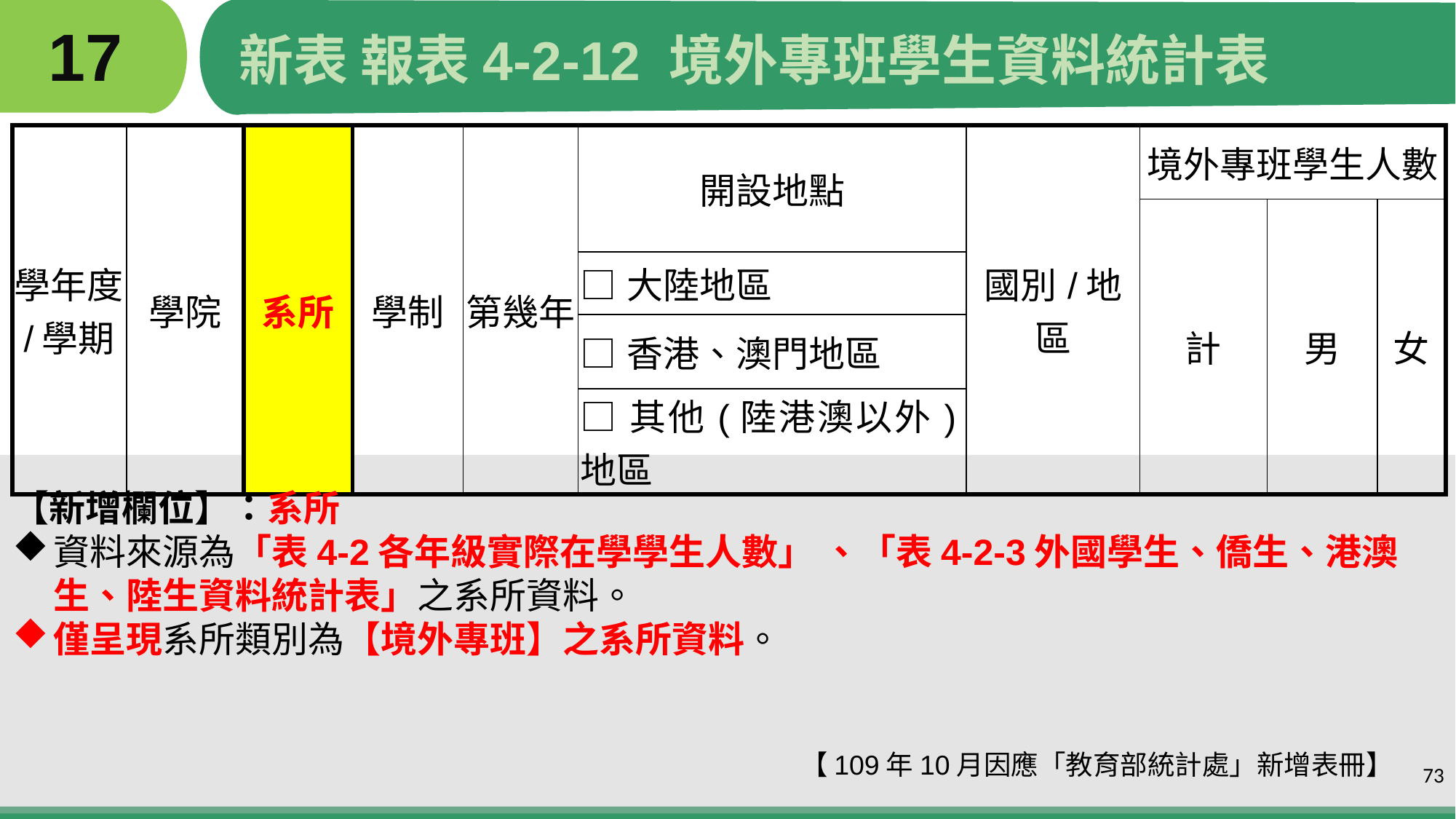

# 17
新表 報表4-2-12 境外專班學生資料統計表
| 學年度/學期 | 學院 | 系所 | 學制 | 第幾年 | 開設地點 | 國別/地區 | 境外專班學生人數 |  |  |
| --- | --- | --- | --- | --- | --- | --- | --- | --- | --- |
|  |  |  |  |  |  |  | 計 | 男 | 女 |
|  |  |  |  |  | □大陸地區 |  |  |  |  |
|  |  |  |  |  | □香港、澳門地區 |  |  |  |  |
|  |  |  |  |  | □其他(陸港澳以外)地區 |  |  |  |  |
【新增欄位】：系所
資料來源為「表4-2各年級實際在學學生人數」 、「表4-2-3外國學生、僑生、港澳生、陸生資料統計表」之系所資料。
僅呈現系所類別為【境外專班】之系所資料。

                                                                                                                      【109年10月因應「教育部統計處」新增表冊】

73